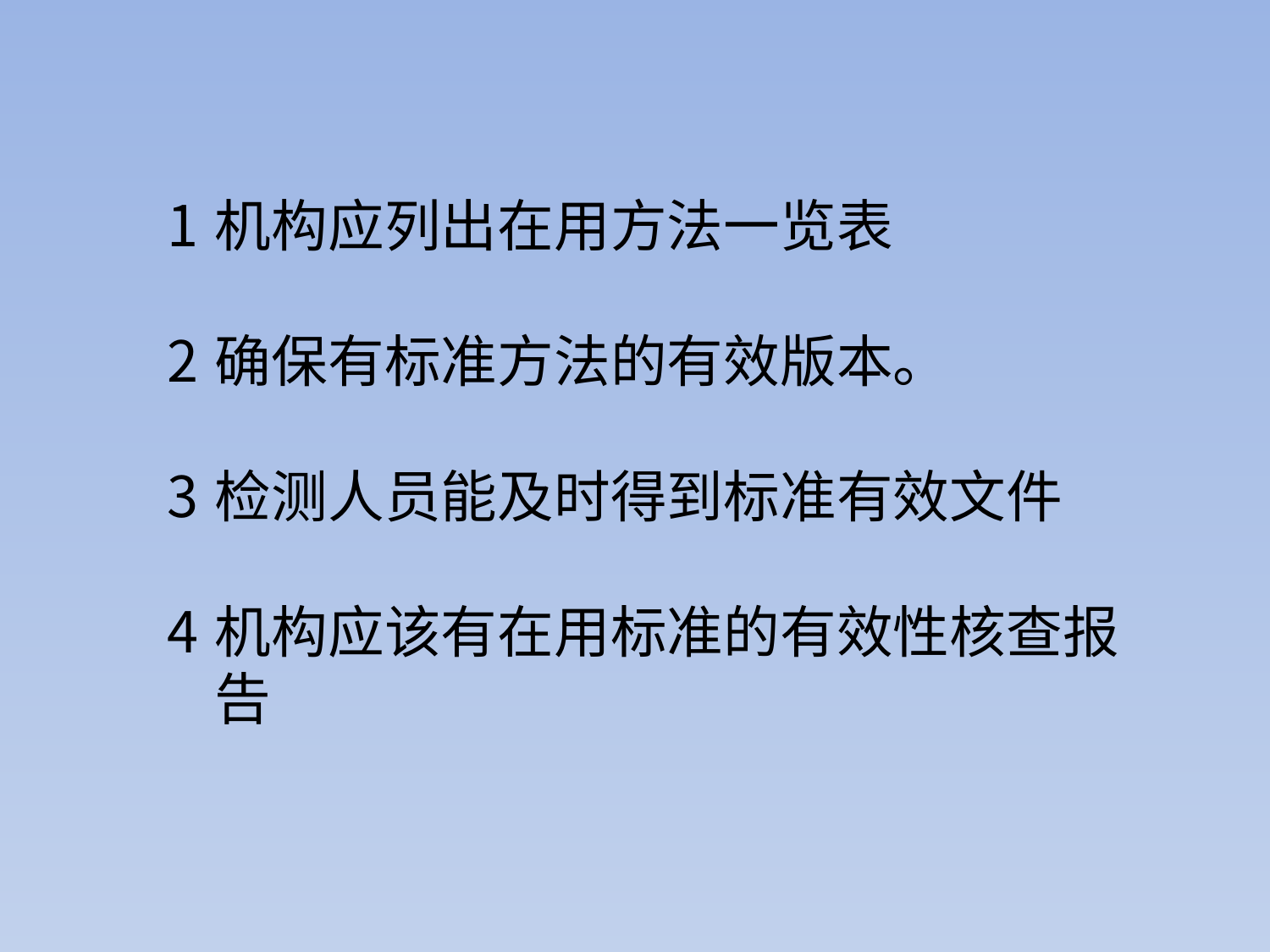

机构应列出在用方法一览表

确保有标准方法的有效版本。

检测人员能及时得到标准有效文件

机构应该有在用标准的有效性核查报告